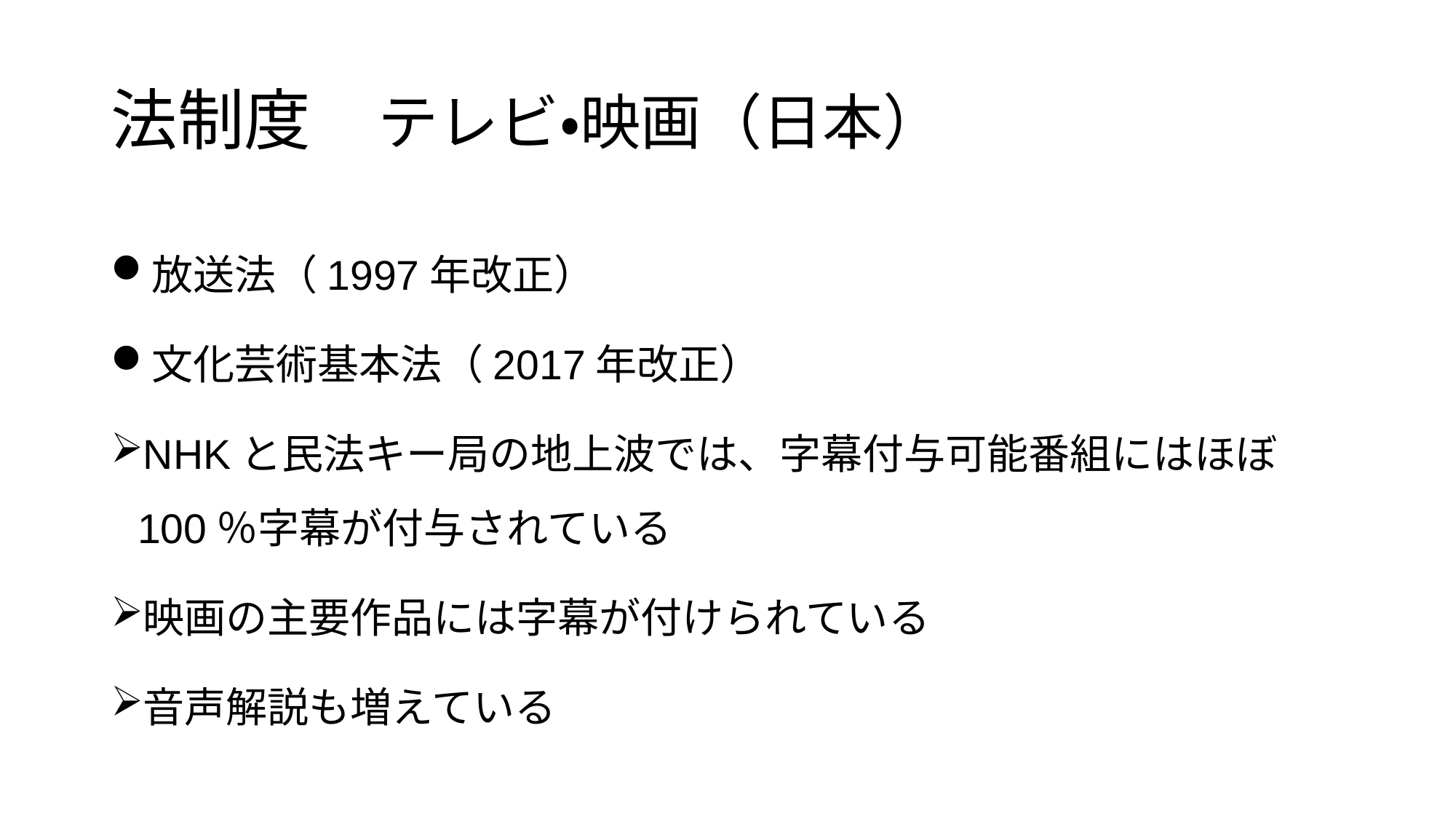

# 法制度　テレビ・映画（日本）
放送法（1997年改正）
文化芸術基本法（2017年改正）
NHKと民法キー局の地上波では、字幕付与可能番組にはほぼ100％字幕が付与されている
映画の主要作品には字幕が付けられている
音声解説も増えている